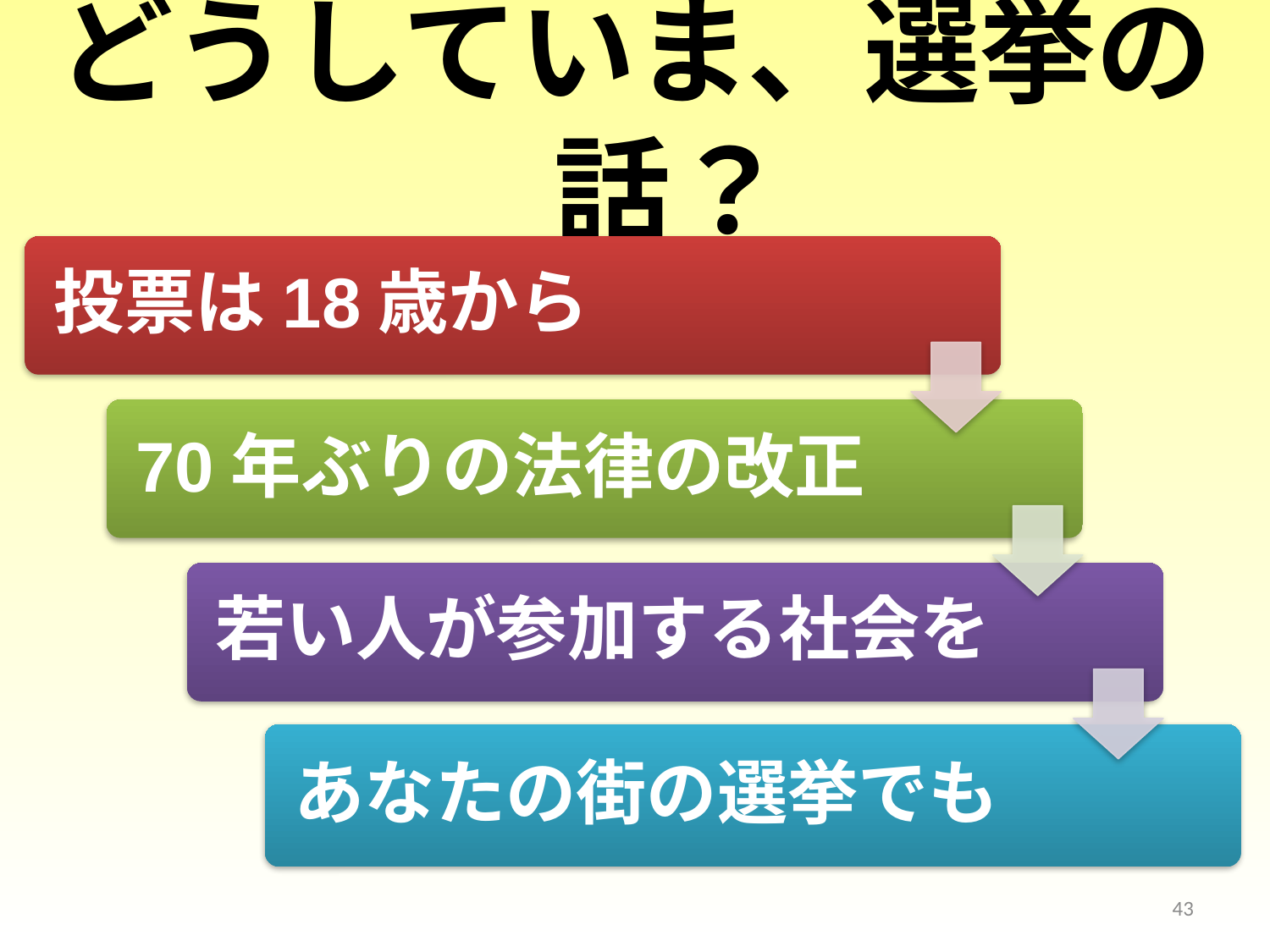

# どうしていま、選挙の話？
投票は18歳から
70年ぶりの法律の改正
若い人が参加する社会を
あなたの街の選挙でも

43